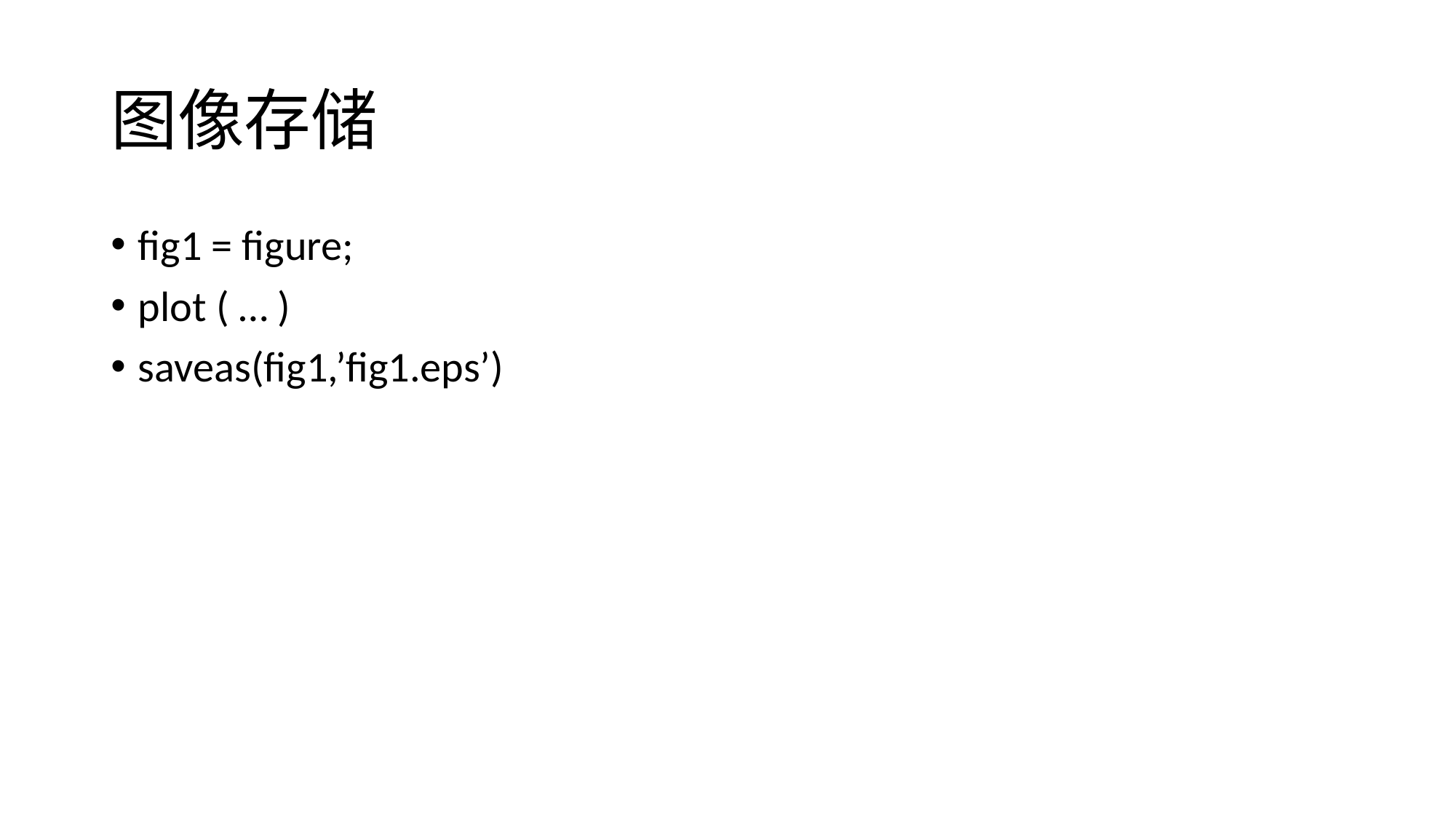

# 图像存储
fig1 = figure;
plot ( … )
saveas(fig1,’fig1.eps’)